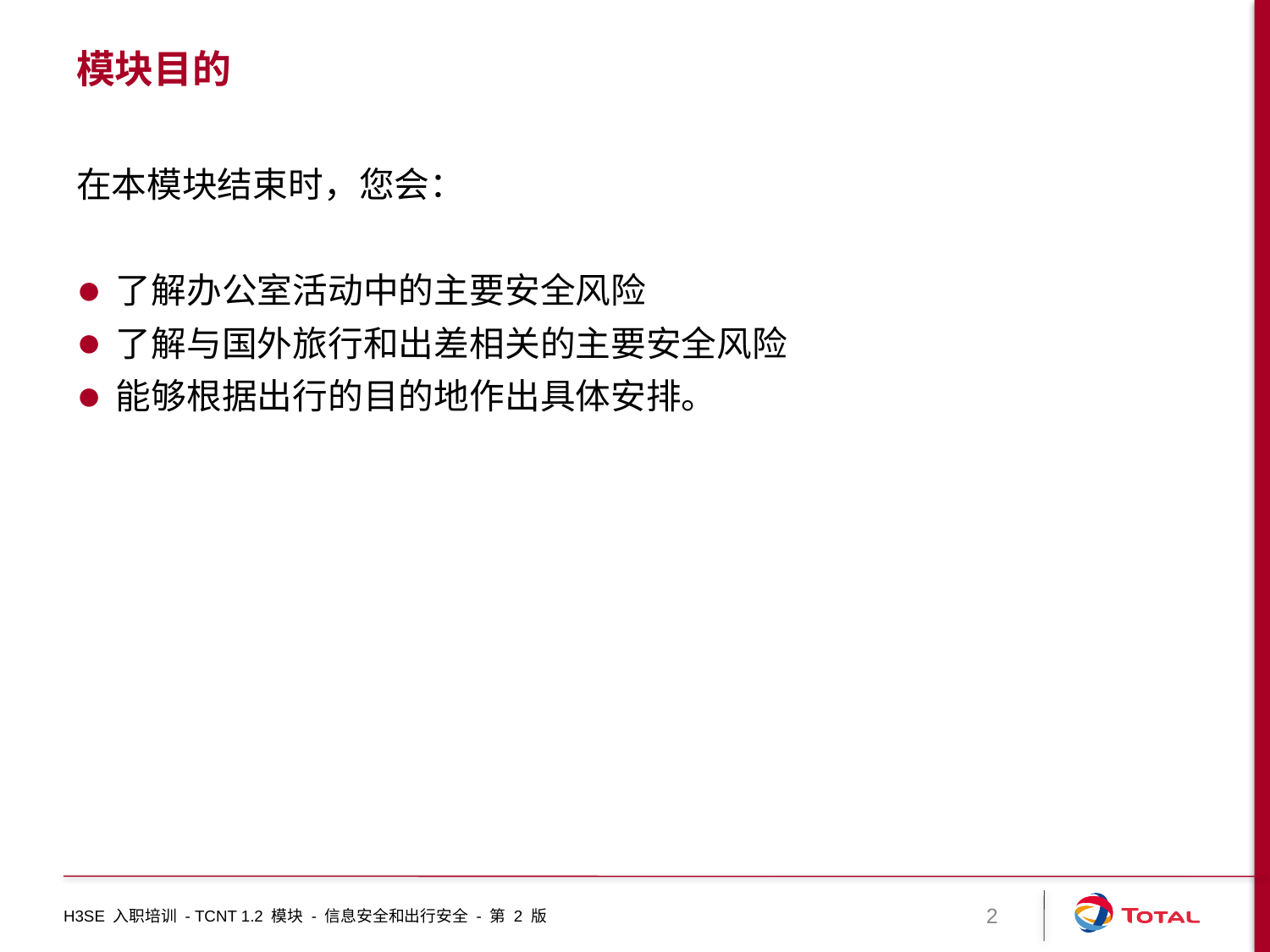

# 模块目的
在本模块结束时，您会：

了解办公室活动中的主要安全风险
了解与国外旅行和出差相关的主要安全风险
能够根据出行的目的地作出具体安排。
H3SE 入职培训 - TCNT 1.2 模块 - 信息安全和出行安全 - 第 2 版
2